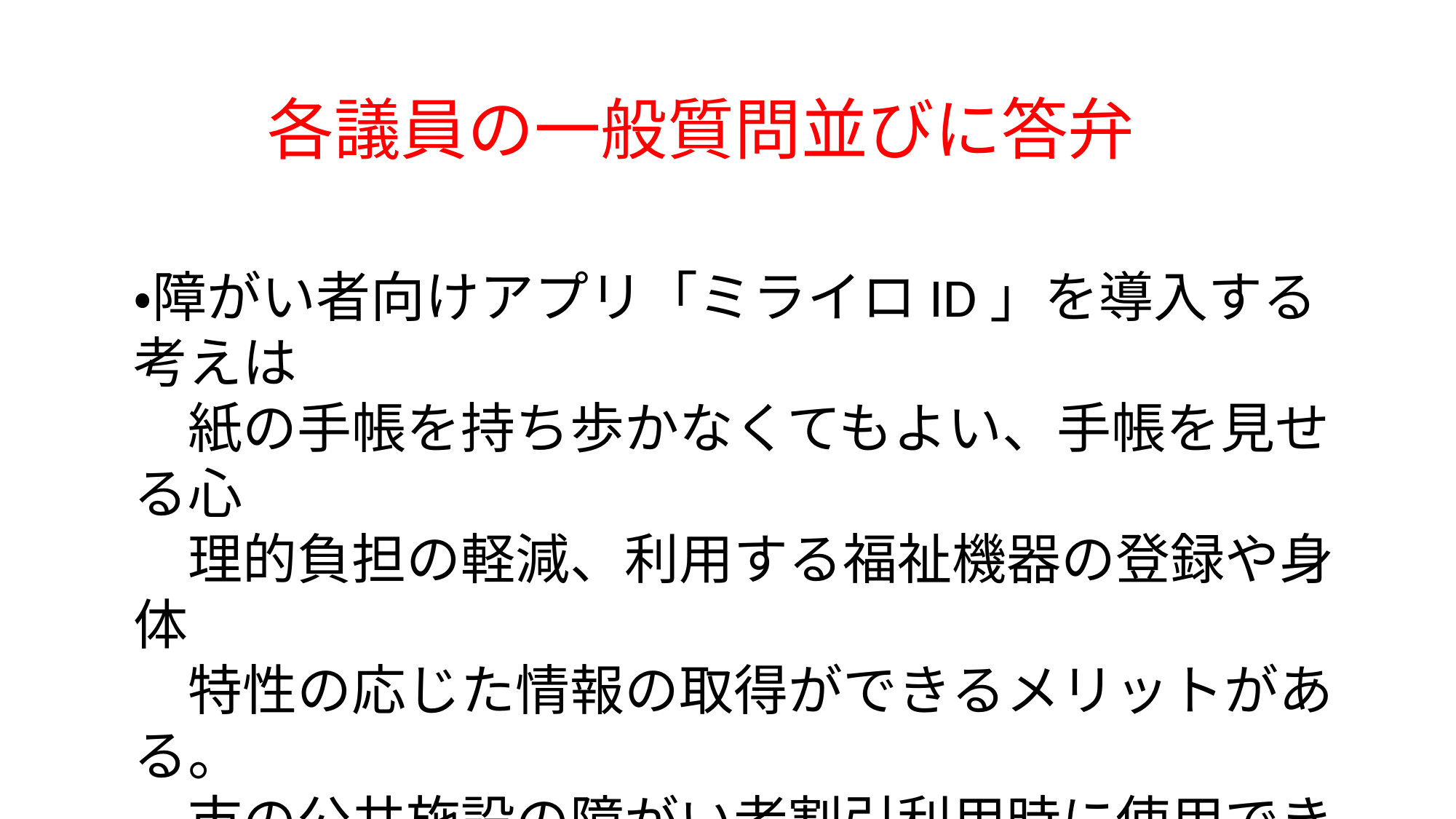

各議員の一般質問並びに答弁
・障がい者向けアプリ「ミライロID」を導入する考えは
　紙の手帳を持ち歩かなくてもよい、手帳を見せる心
　理的負担の軽減、利用する福祉機器の登録や身体
　特性の応じた情報の取得ができるメリットがある。
　市の公共施設の障がい者割引利用時に使用できる
　よう勧めていく